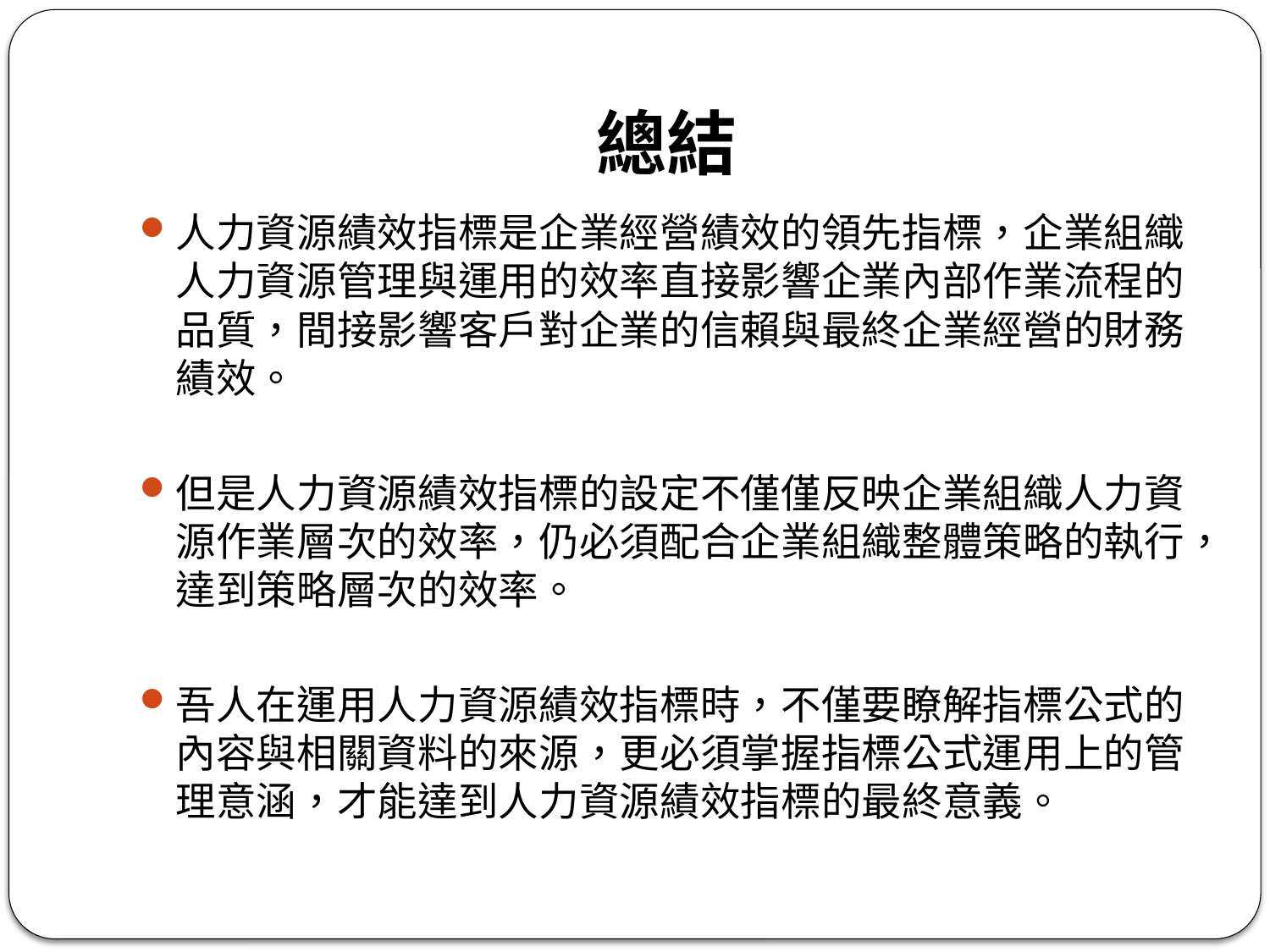

# 總結
人力資源績效指標是企業經營績效的領先指標，企業組織人力資源管理與運用的效率直接影響企業內部作業流程的品質，間接影響客戶對企業的信賴與最終企業經營的財務績效。

但是人力資源績效指標的設定不僅僅反映企業組織人力資源作業層次的效率，仍必須配合企業組織整體策略的執行，達到策略層次的效率。

吾人在運用人力資源績效指標時，不僅要瞭解指標公式的內容與相關資料的來源，更必須掌握指標公式運用上的管理意涵，才能達到人力資源績效指標的最終意義。